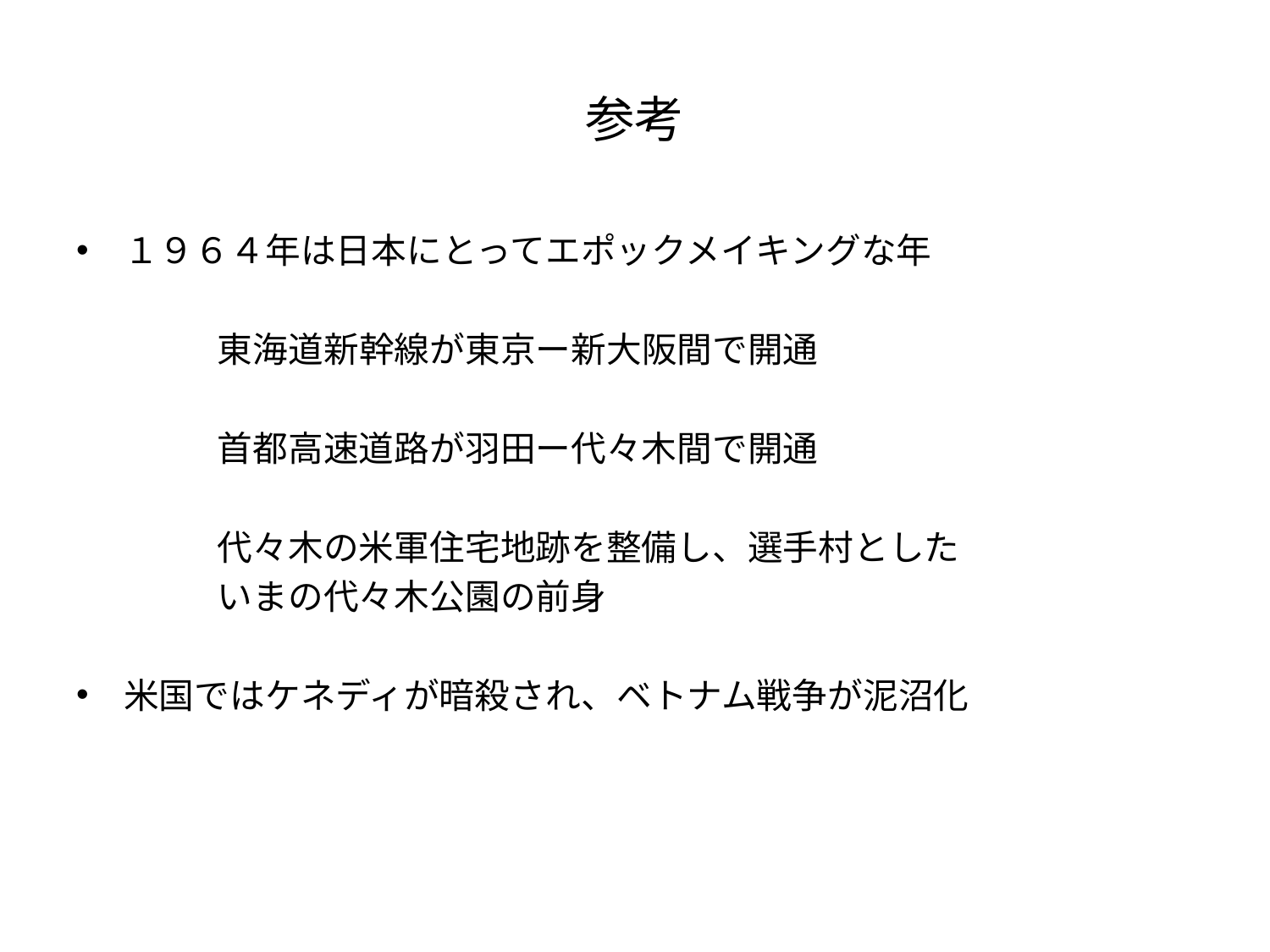

# 参考
１９６４年は日本にとってエポックメイキングな年

　　　　東海道新幹線が東京ー新大阪間で開通

　　　　首都高速道路が羽田ー代々木間で開通

　　　　代々木の米軍住宅地跡を整備し、選手村とした
　　　　いまの代々木公園の前身

米国ではケネディが暗殺され、ベトナム戦争が泥沼化